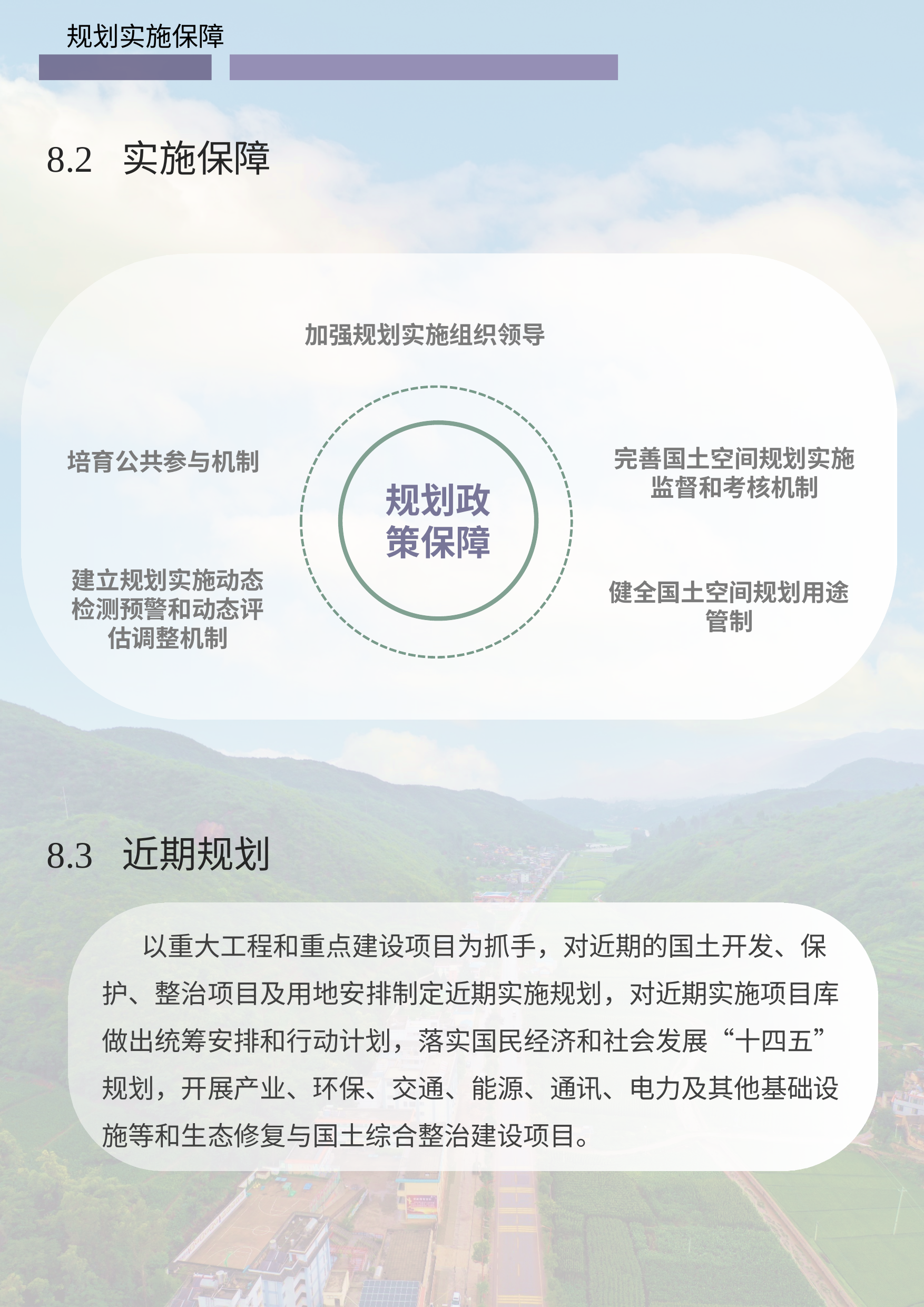

规划实施保障

8.2  实施保障

加强规划实施组织领导

规划政策保障

完善国土空间规划实施监督和考核机制
培育公共参与机制
建立规划实施动态检测预警和动态评估调整机制
健全国土空间规划用途管制
8.3  近期规划

以重大工程和重点建设项目为抓手，对近期的国土开发、保护、整治项目及用地安排制定近期实施规划，对近期实施项目库做出统筹安排和行动计划，落实国民经济和社会发展“十四五”规划，开展产业、环保、交通、能源、通讯、电力及其他基础设施等和生态修复与国土综合整治建设项目。